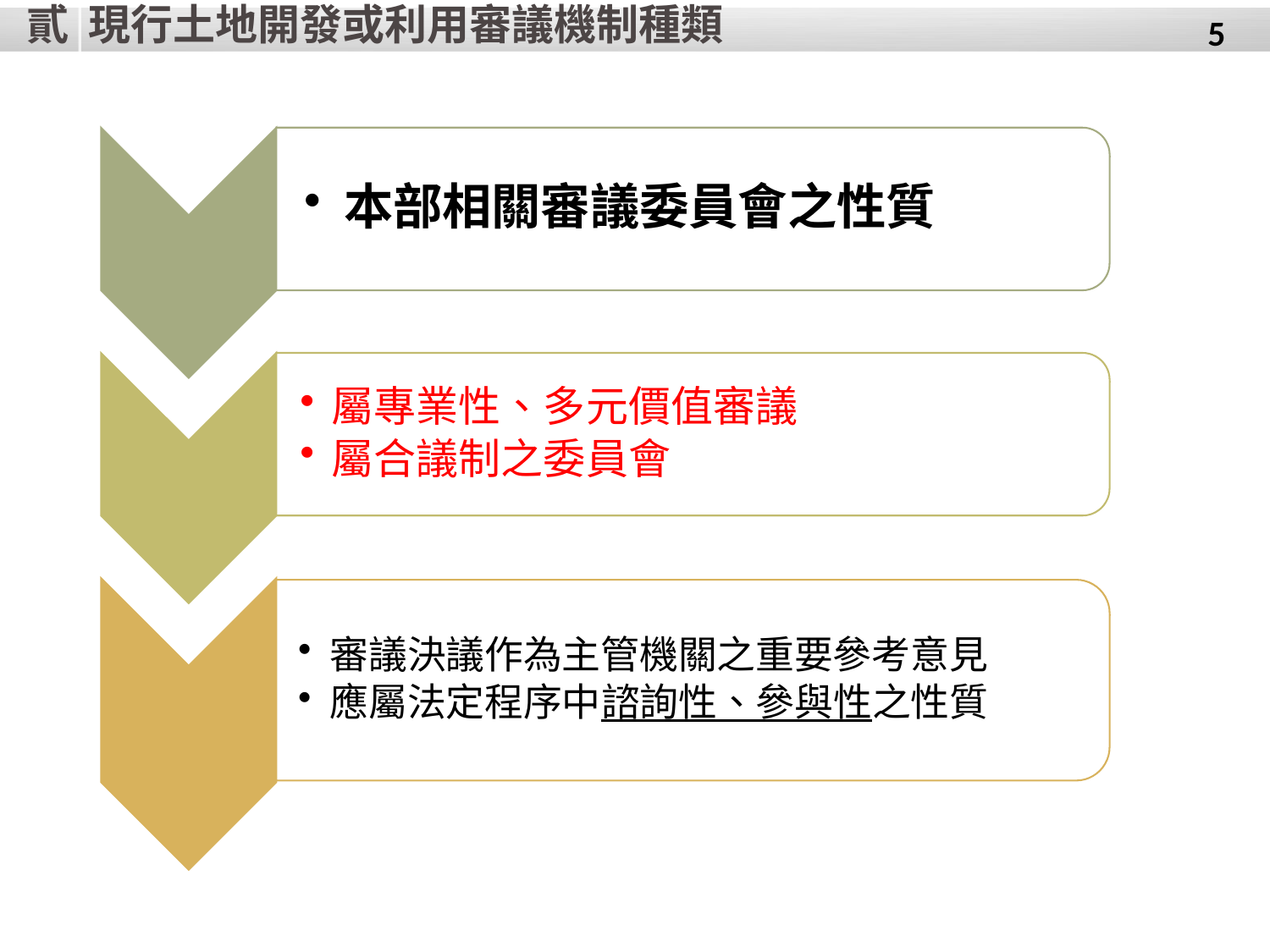

貳
現行土地開發或利用審議機制種類
5

本部相關審議委員會之性質

屬專業性、多元價值審議
屬合議制之委員會

審議決議作為主管機關之重要參考意見
應屬法定程序中諮詢性、參與性之性質